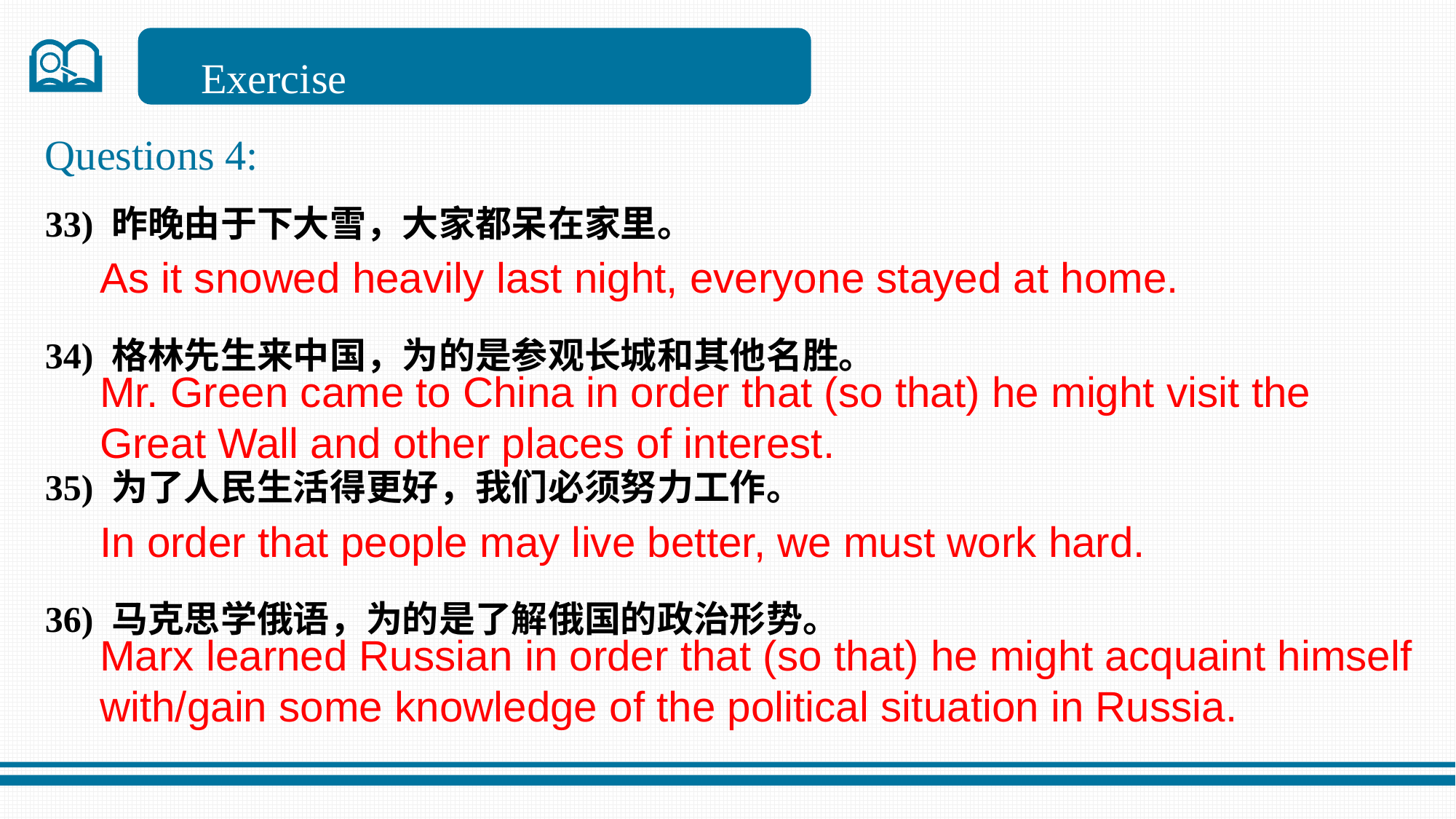

Exercise
Questions 4:
33) 昨晚由于下大雪，大家都呆在家里。

34) 格林先生来中国，为的是参观长城和其他名胜。

35) 为了人民生活得更好，我们必须努力工作。

36) 马克思学俄语，为的是了解俄国的政治形势。
As it snowed heavily last night, everyone stayed at home.
Mr. Green came to China in order that (so that) he might visit the Great Wall and other places of interest.
In order that people may live better, we must work hard.
Marx learned Russian in order that (so that) he might acquaint himself with/gain some knowledge of the political situation in Russia.